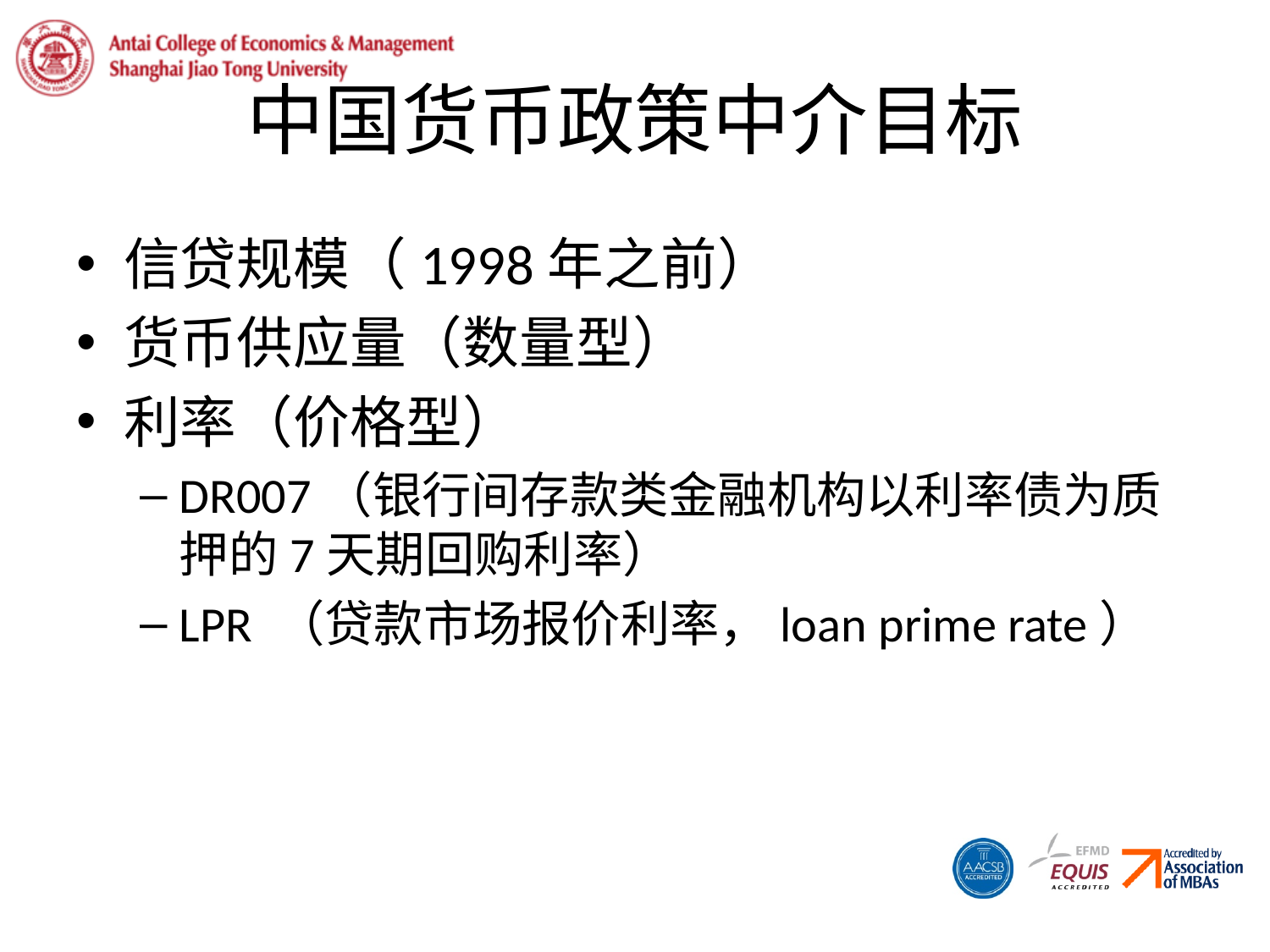

# 中国货币政策中介目标
信贷规模（1998年之前）
货币供应量（数量型）
利率（价格型）
DR007（银行间存款类金融机构以利率债为质押的7天期回购利率）
LPR （贷款市场报价利率，loan prime rate）